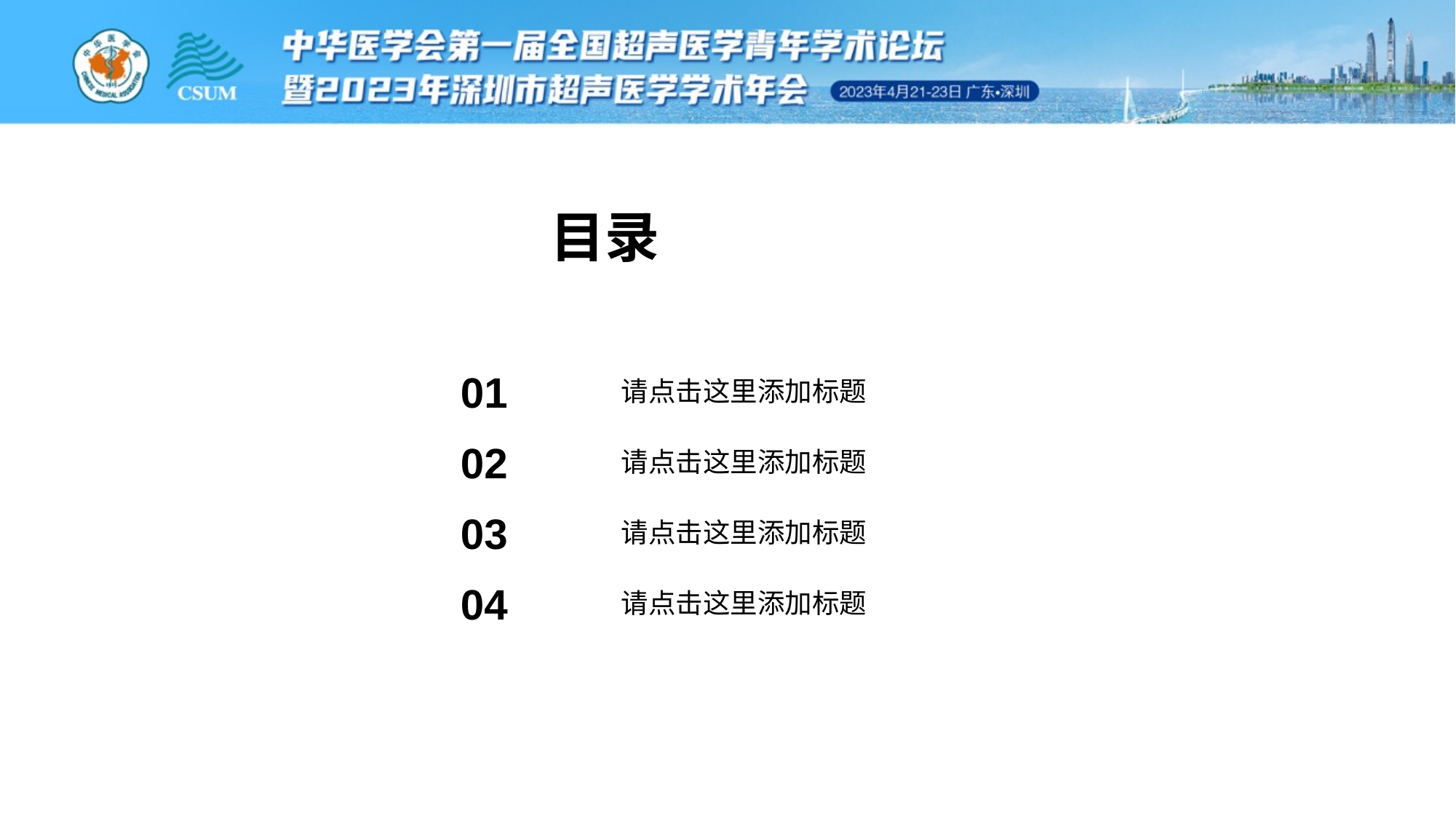

目录
01
请点击这里添加标题
02
请点击这里添加标题
03
请点击这里添加标题
04
请点击这里添加标题